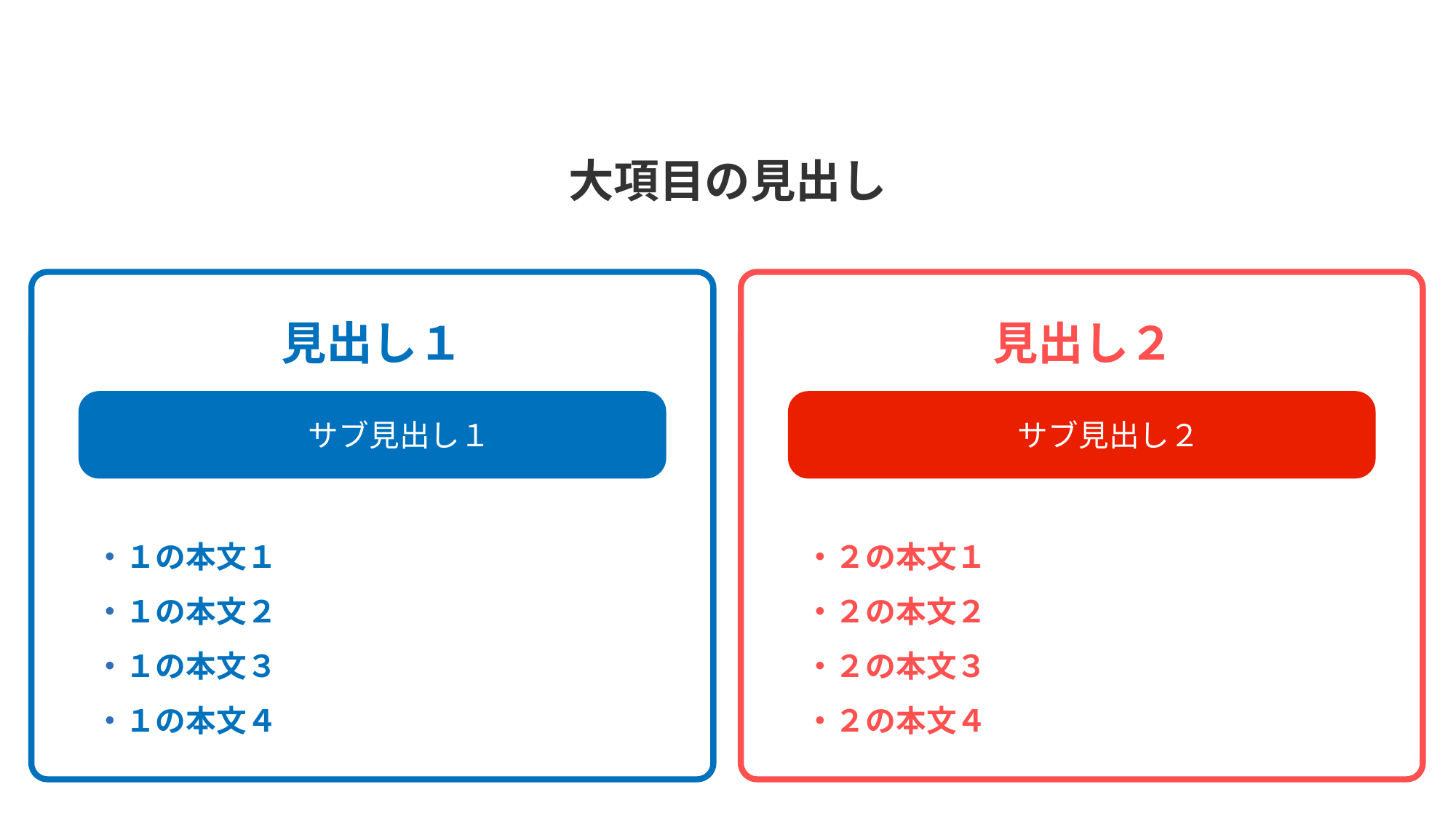

大項目の見出し

見出し１
見出し２
サブ見出し１
サブ見出し２
・１の本文１
・１の本文２
・１の本文３
・１の本文４
・２の本文１
・２の本文２
・２の本文３
・２の本文４